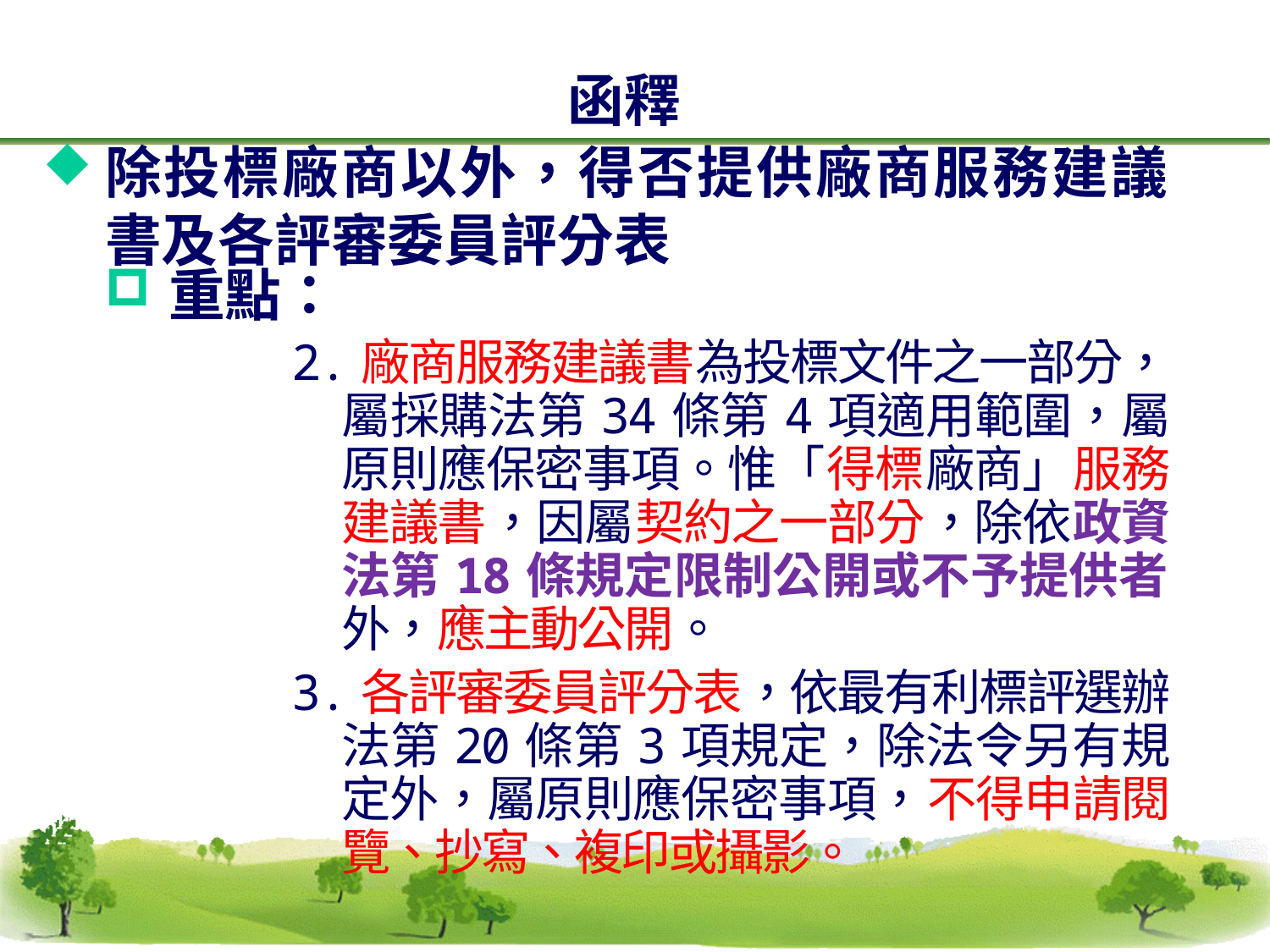

函釋
除投標廠商以外，得否提供廠商服務建議書及各評審委員評分表
重點：
2.廠商服務建議書為投標文件之一部分，屬採購法第34條第4項適用範圍，屬原則應保密事項。惟「得標廠商」服務建議書，因屬契約之一部分，除依政資法第18條規定限制公開或不予提供者外，應主動公開。
3.各評審委員評分表，依最有利標評選辦法第20條第3項規定，除法令另有規定外，屬原則應保密事項，不得申請閱覽、抄寫、複印或攝影。